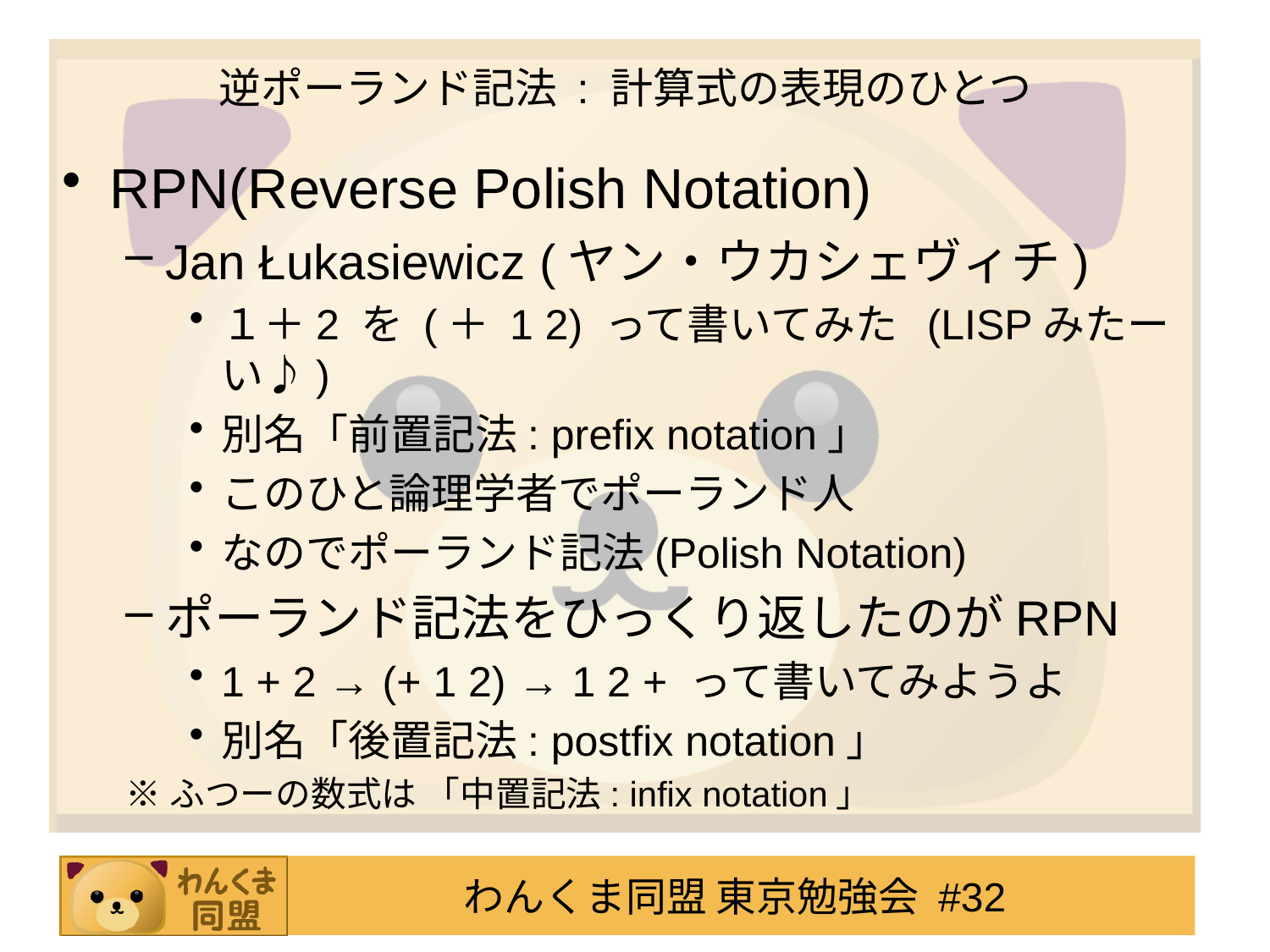

# 逆ポーランド記法 : 計算式の表現のひとつ
RPN(Reverse Polish Notation)
Jan Łukasiewicz (ヤン・ウカシェヴィチ)
１＋2 を (＋ 1 2) って書いてみた  (LISPみたーい♪)
別名「前置記法: prefix notation」
このひと論理学者でポーランド人
なのでポーランド記法(Polish Notation)
ポーランド記法をひっくり返したのがRPN
1 + 2 → (+ 1 2) → 1 2 + って書いてみようよ
別名「後置記法: postfix notation」
※ふつーの数式は 「中置記法: infix notation」